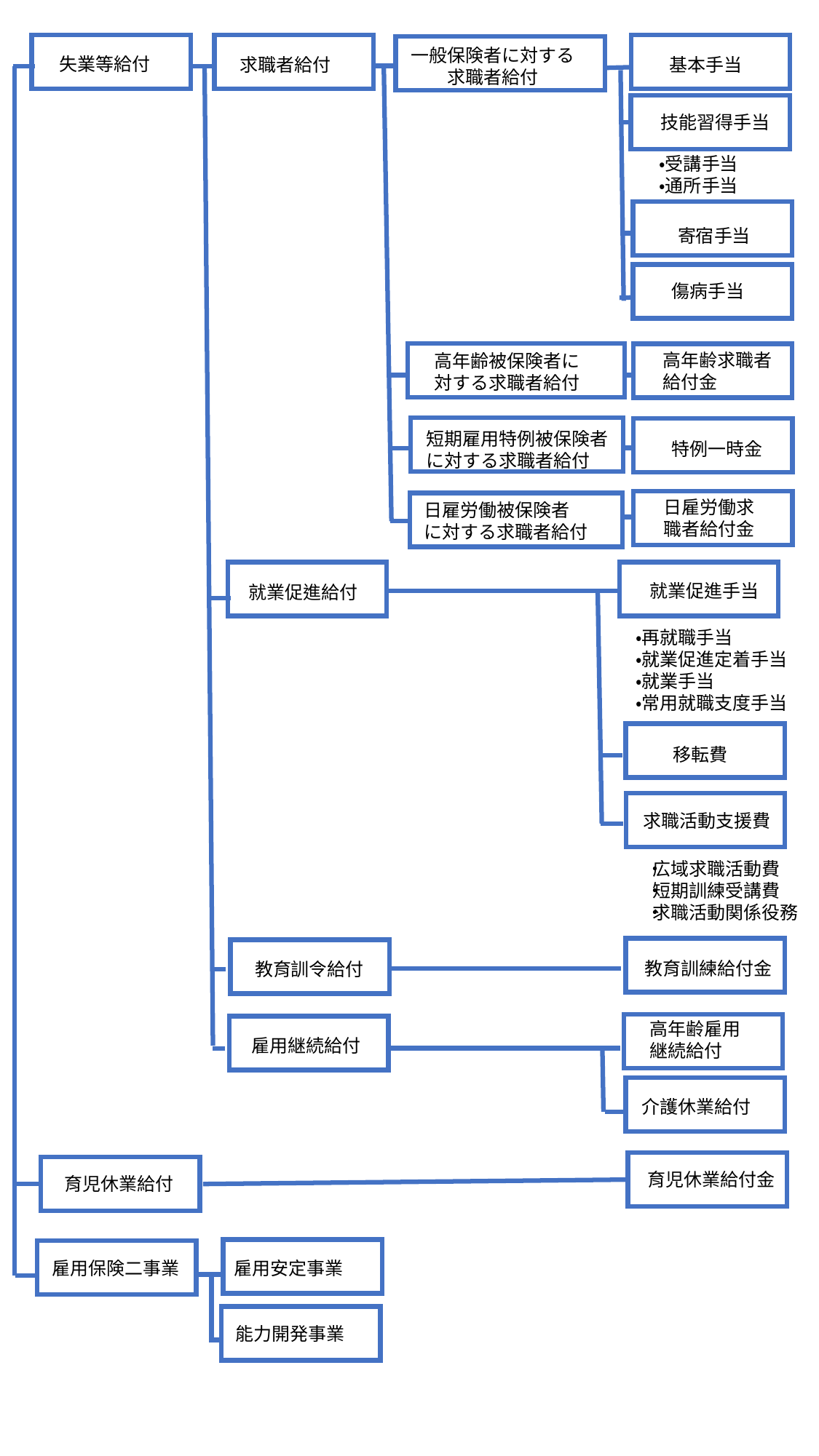

一般保険者に対する
求職者給付

失業等給付
求職者給付
基本手当

技能習得手当
・受講手当
・通所手当

寄宿手当

傷病手当
高年齢求職者給付金

高年齢被保険者に対する求職者給付

短期雇用特例被保険者に対する求職者給付
特例一時金
日雇労働求職者給付金

日雇労働被保険者
に対する求職者給付

就業促進手当
就業促進給付
・再就職手当
・就業促進定着手当
・就業手当
・常用就職支度手当

移転費

求職活動支援費
・広域求職活動費
・短期訓練受講費
・求職活動関係役務

教育訓練給付金
教育訓令給付
高年齢雇用
継続給付

雇用継続給付

介護休業給付

育児休業給付金
育児休業給付

雇用保険二事業
雇用安定事業

能力開発事業